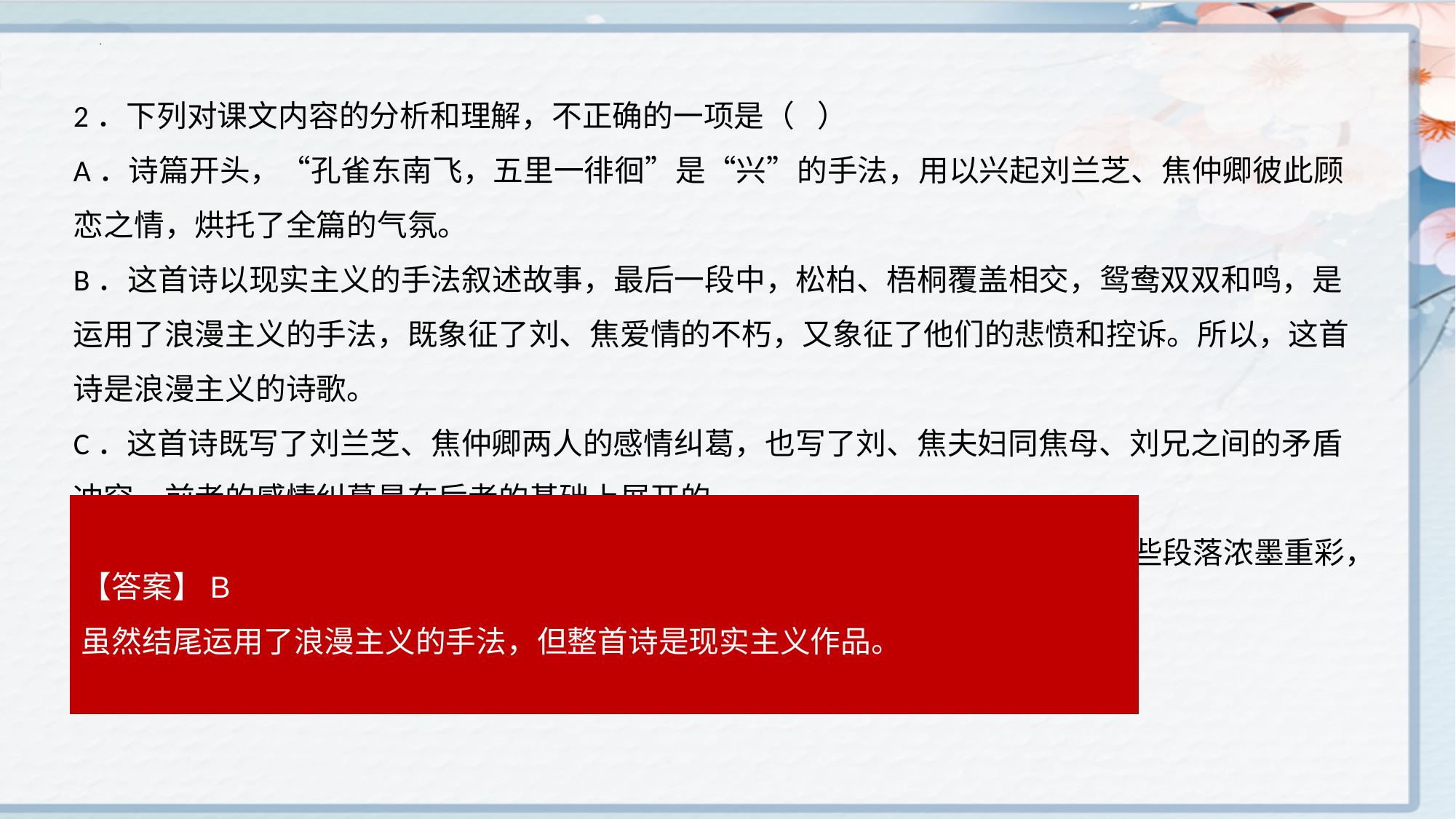

2．下列对课文内容的分析和理解，不正确的一项是（   ）
A．诗篇开头，“孔雀东南飞，五里一徘徊”是“兴”的手法，用以兴起刘兰芝、焦仲卿彼此顾恋之情，烘托了全篇的气氛。
B．这首诗以现实主义的手法叙述故事，最后一段中，松柏、梧桐覆盖相交，鸳鸯双双和鸣，是运用了浪漫主义的手法，既象征了刘、焦爱情的不朽，又象征了他们的悲愤和控诉。所以，这首诗是浪漫主义的诗歌。
C．这首诗既写了刘兰芝、焦仲卿两人的感情纠葛，也写了刘、焦夫妇同焦母、刘兄之间的矛盾冲突，前者的感情纠葛是在后者的基础上展开的。
D．这首诗最大的艺术特色是通过大量人物个性化的语言刻画了人物的性格，一些段落浓墨重彩，如刘、焦话别，兰芝辞母等，使人物形象更鲜明。

【答案】B
虽然结尾运用了浪漫主义的手法，但整首诗是现实主义作品。